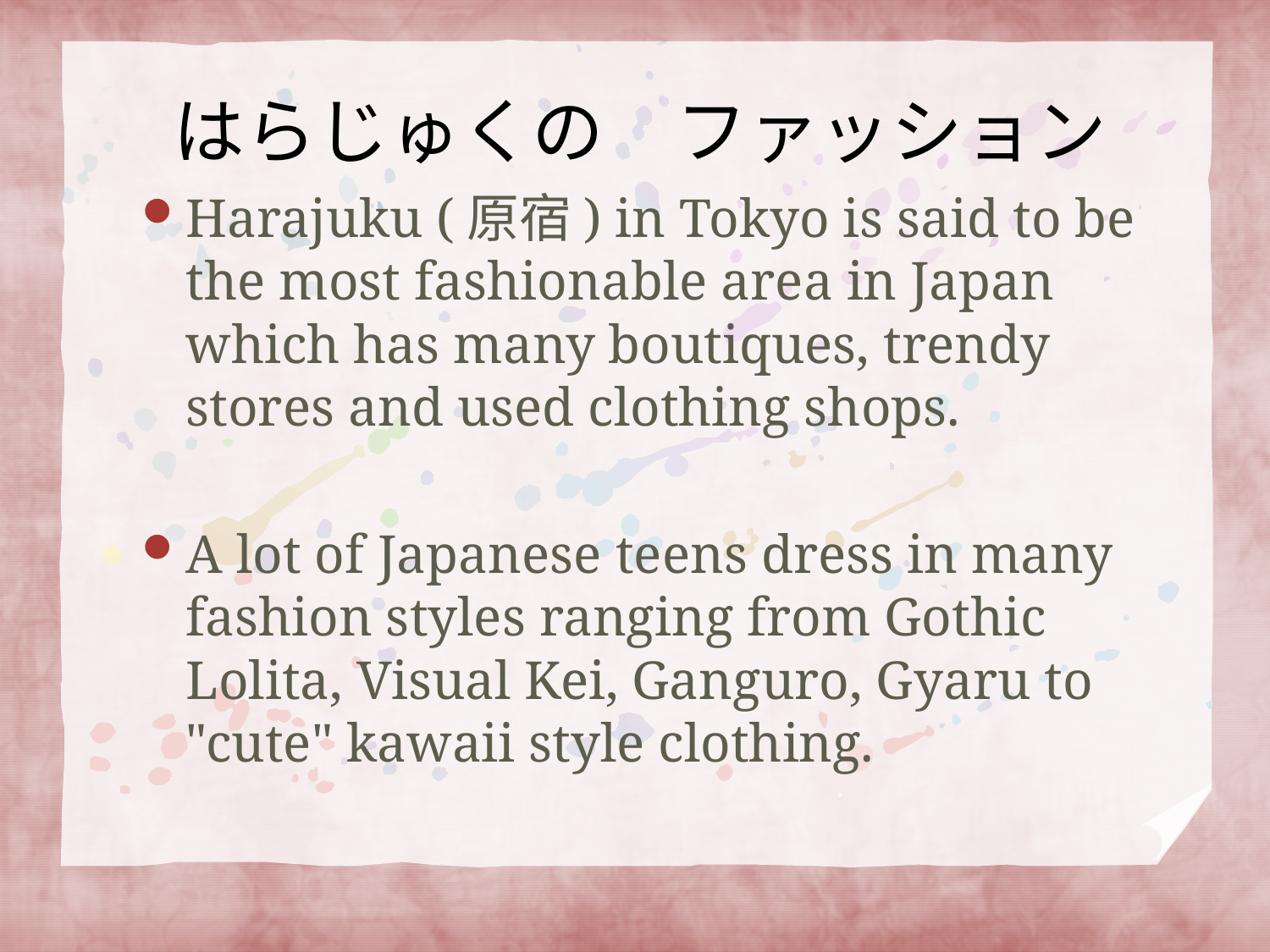

# はらじゅくの　ファッション
Harajuku (原宿) in Tokyo is said to be the most fashionable area in Japan which has many boutiques, trendy stores and used clothing shops.

A lot of Japanese teens dress in many fashion styles ranging from Gothic Lolita, Visual Kei, Ganguro, Gyaru to "cute" kawaii style clothing.